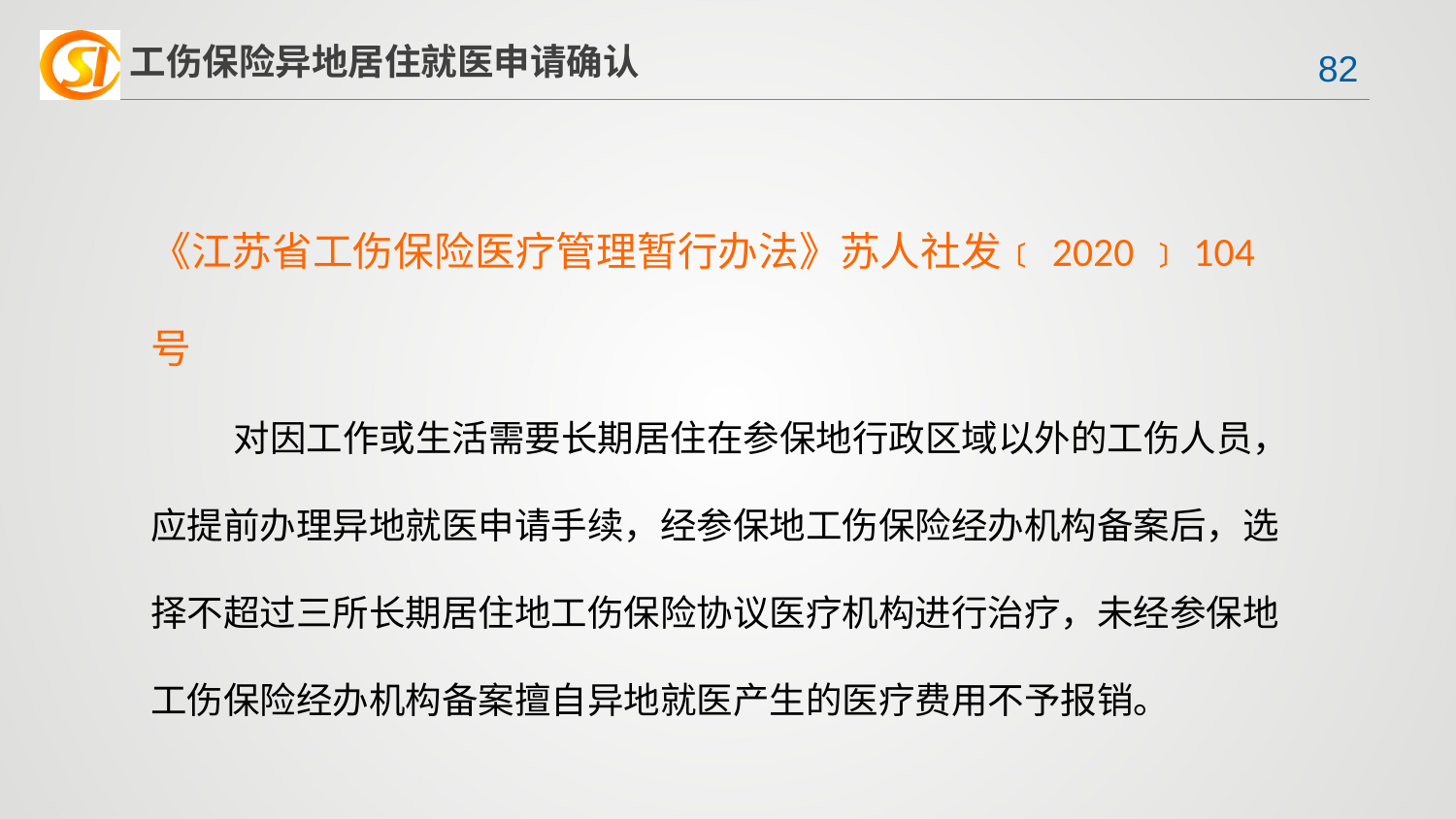

工伤保险异地居住就医申请确认
《江苏省工伤保险医疗管理暂行办法》苏人社发﹝2020 ﹞ 104号
         对因工作或生活需要长期居住在参保地行政区域以外的工伤人员，应提前办理异地就医申请手续，经参保地工伤保险经办机构备案后，选择不超过三所长期居住地工伤保险协议医疗机构进行治疗，未经参保地工伤保险经办机构备案擅自异地就医产生的医疗费用不予报销。